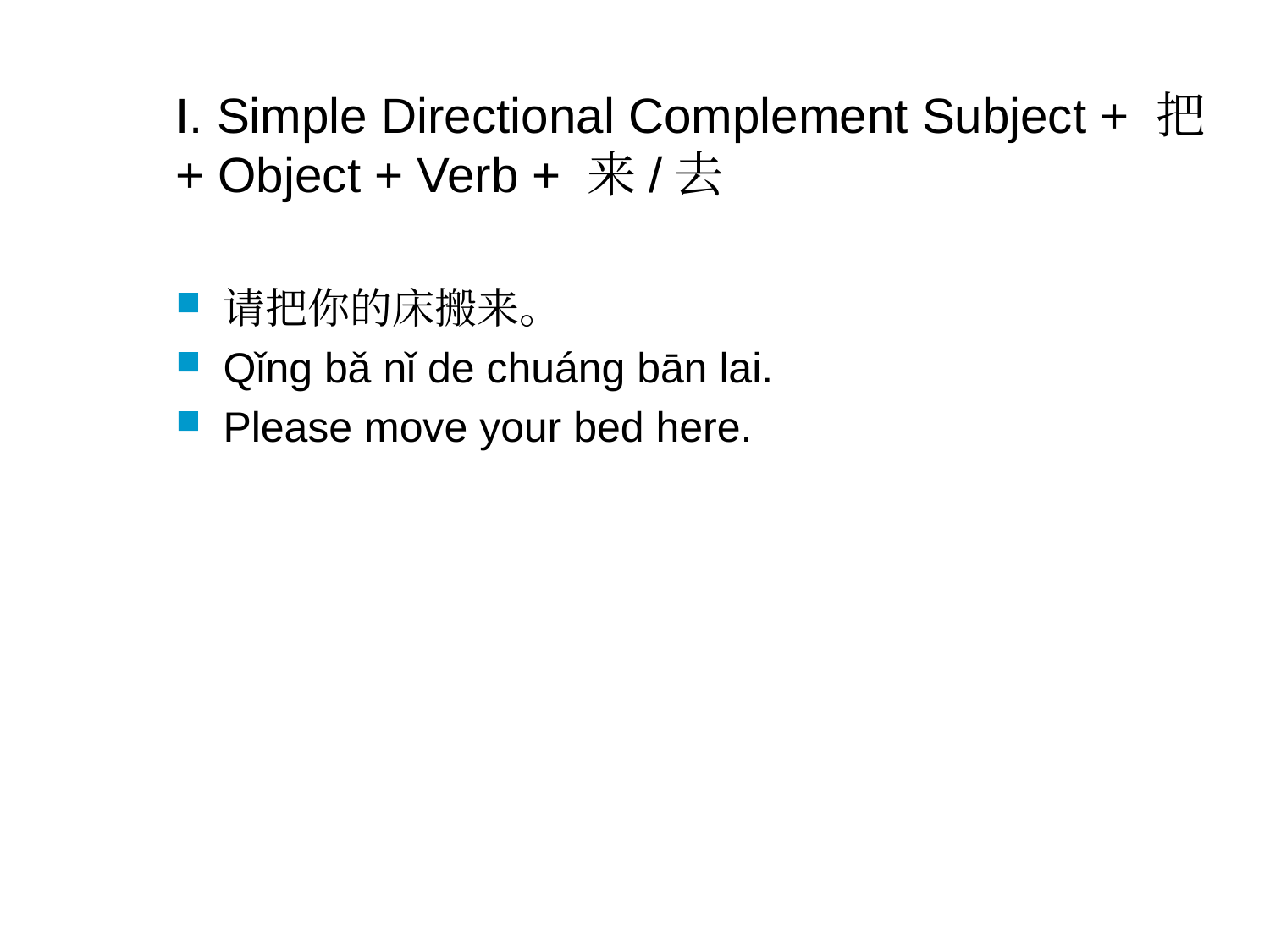

# I. Simple Directional Complement Subject + 把 + Object + Verb + 来/去
请把你的床搬来。
Qǐng bǎ nǐ de chuáng bān lai.
Please move your bed here.